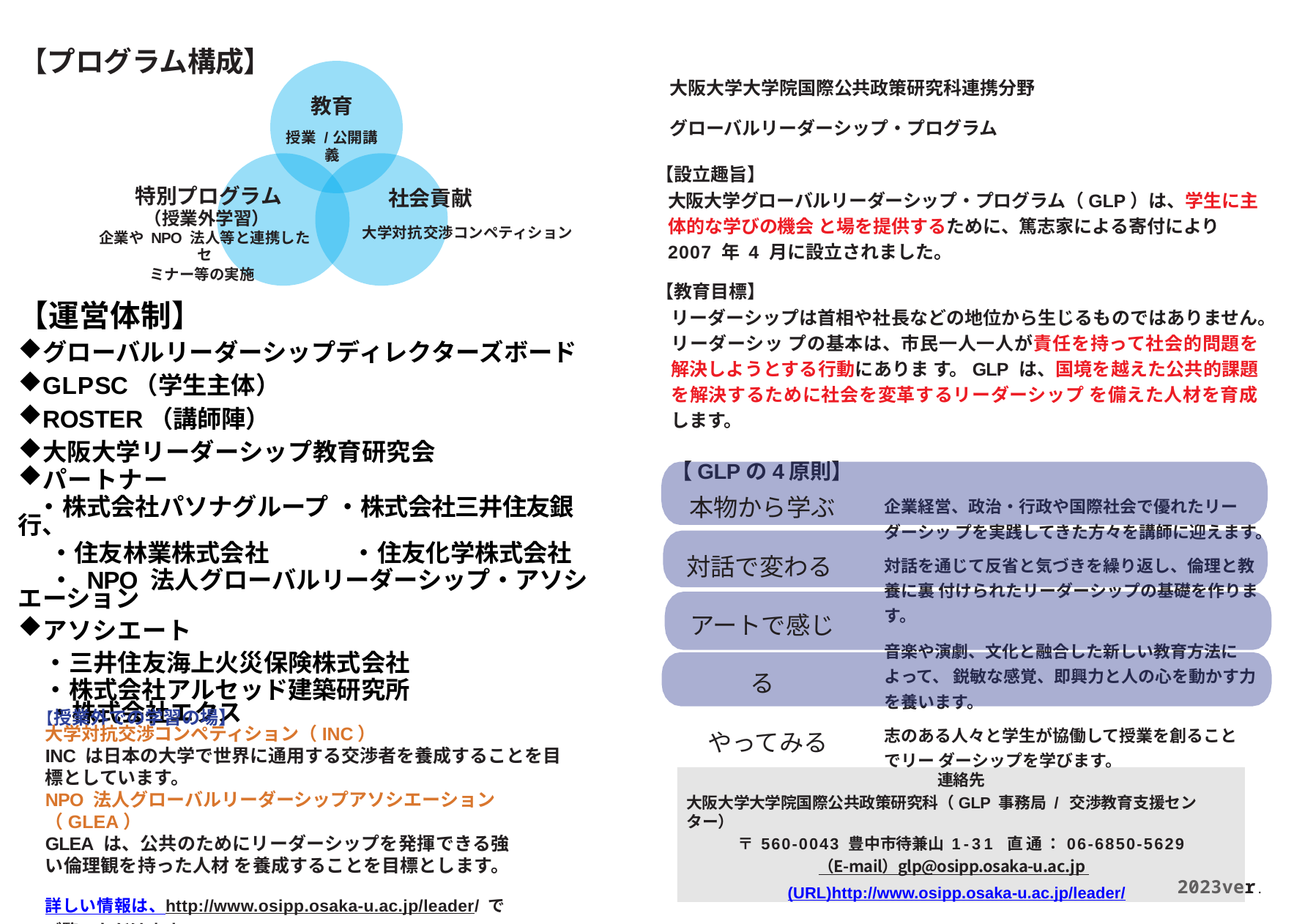

# 【プログラム構成】

大阪大学大学院国際公共政策研究科連携分野
グローバルリーダーシップ・プログラム
【設立趣旨】
大阪大学グローバルリーダーシップ・プログラム（GLP）は、学生に主体的な学びの機会 と場を提供するために、篤志家による寄付により 2007 年 4 月に設立されました。
【教育目標】
リーダーシップは首相や社長などの地位から生じるものではありません。リーダーシッ プの基本は、市民一人一人が責任を持って社会的問題を解決しようとする行動にありま す。GLP は、国境を越えた公共的課題を解決するために社会を変革するリーダーシップ を備えた人材を育成します。

【GLPの4原則】
企業経営、政治・行政や国際社会で優れたリーダーシッ プを実践してきた方々を講師に迎えます。
対話を通じて反省と気づきを繰り返し、倫理と教養に裏 付けられたリーダーシップの基礎を作ります。
音楽や演劇、文化と融合した新しい教育方法によって、 鋭敏な感覚、即興力と人の心を動かす力を養います。
志のある人々と学生が協働して授業を創ることでリー ダーシップを学びます。
教育
授業 /公開講義

特別プログラム
（授業外学習）
企業や NPO 法人等と連携したセ
ミナー等の実施
社会貢献
大学対抗交渉コンペティション
【運営体制】
グローバルリーダーシップディレクターズボード
GLPSC（学生主体）
ROSTER（講師陣）
大阪大学リーダーシップ教育研究会
パートナー
  ・株式会社パソナグループ ・株式会社三井住友銀行、
　 ・住友林業株式会社 　　　・住友化学株式会社
　 ・ NPO 法人グローバルリーダーシップ・アソシエーション
アソシエート
   ・三井住友海上火災保険株式会社
   ・株式会社アルセッド建築研究所
　 ・株式会社エクス

本物から学ぶ
対話で変わる
アートで感じる
 やってみる

【授業外での学習の場】
大学対抗交渉コンペティション（INC）
INC は日本の大学で世界に通用する交渉者を養成することを目標としています。
NPO 法人グローバルリーダーシップアソシエーション（GLEA）
GLEA は、公共のためにリーダーシップを発揮できる強い倫理観を持った人材 を養成することを目標とします。
詳しい情報は、http://www.osipp.osaka-u.ac.jp/leader/ でご覧いただけます。

連絡先
大阪大学大学院国際公共政策研究科（GLP 事務局 / 交渉教育支援センター）
〒560‐0043 豊中市待兼山 1‐31 直通：06‐6850‐5629
（E-mail）glp@osipp.osaka-u.ac.jp  (URL)http://www.osipp.osaka-u.ac.jp/leader/
2023ver.